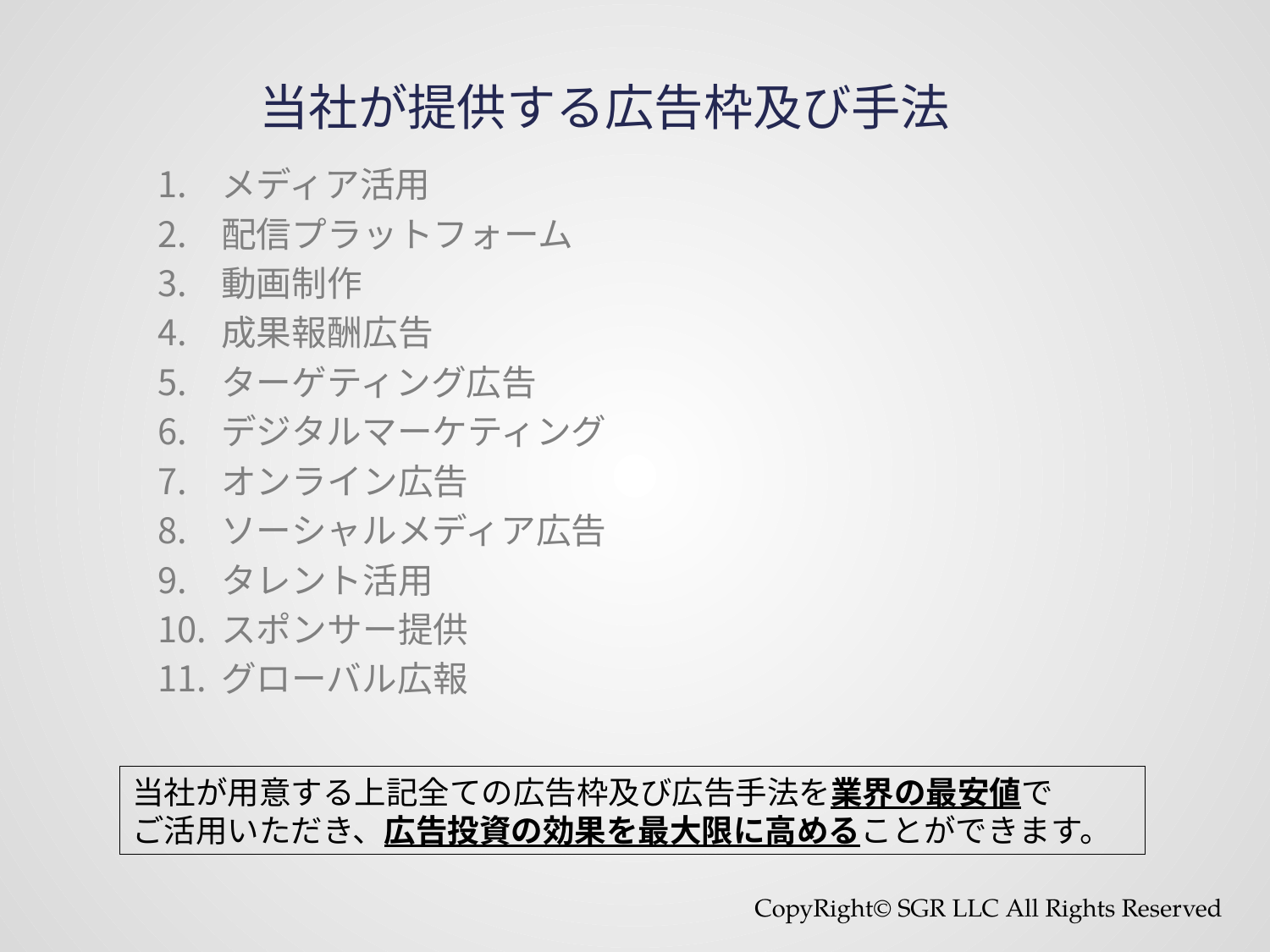

# 当社が提供する広告枠及び手法
メディア活用
配信プラットフォーム
動画制作
成果報酬広告
ターゲティング広告
デジタルマーケティング
オンライン広告
ソーシャルメディア広告
タレント活用
スポンサー提供
グローバル広報

当社が用意する上記全ての広告枠及び広告手法を業界の最安値で
ご活用いただき、広告投資の効果を最大限に高めることができます。
CopyRight© SGR LLC All Rights Reserved